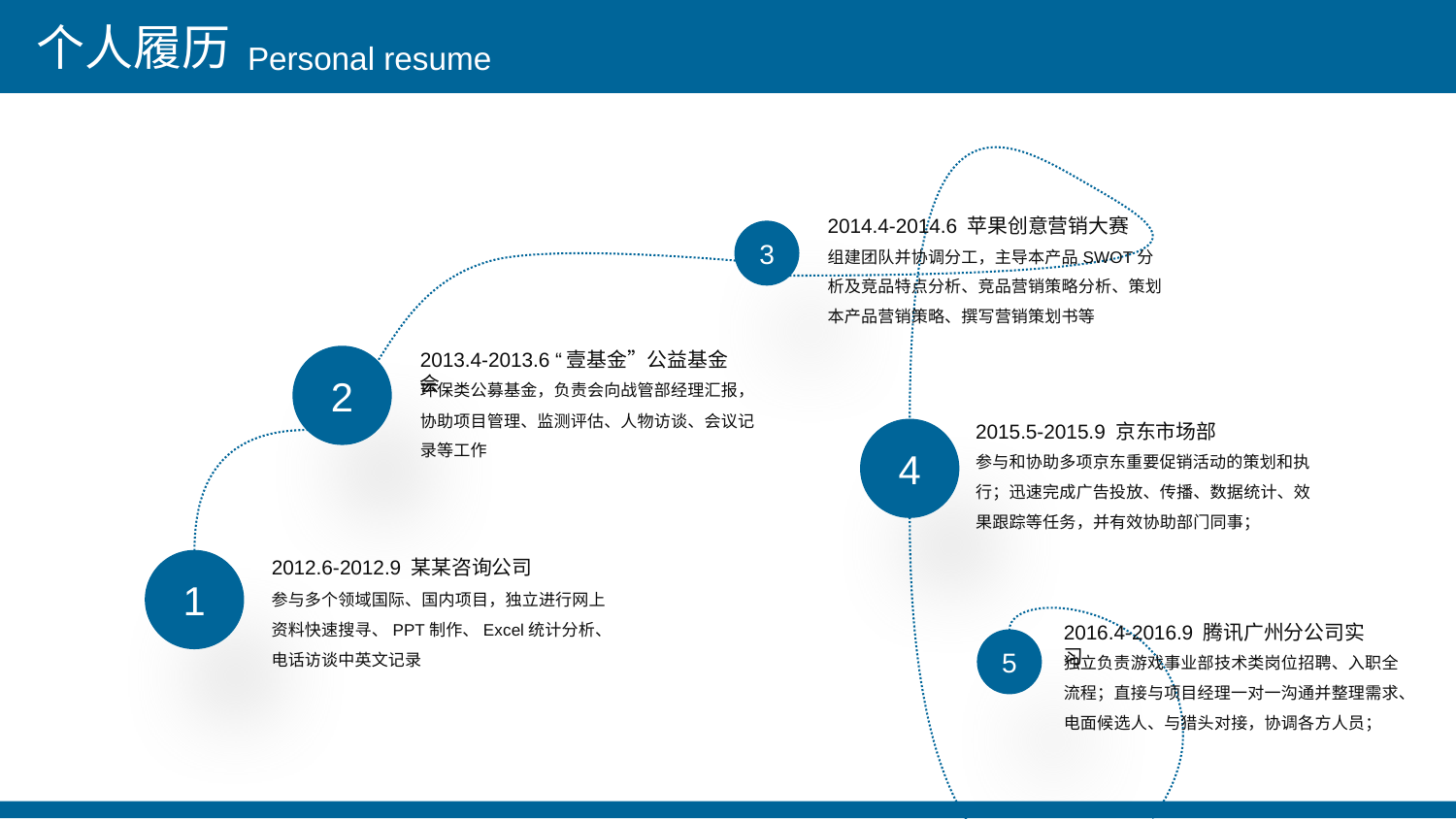

个人履历
Personal resume
2014.4-2014.6 苹果创意营销大赛
组建团队并协调分工，主导本产品SWOT分析及竞品特点分析、竞品营销策略分析、策划本产品营销策略、撰写营销策划书等
3

2013.4-2013.6 “壹基金”公益基金会
环保类公募基金，负责会向战管部经理汇报，协助项目管理、监测评估、人物访谈、会议记录等工作
2
2015.5-2015.9 京东市场部
参与和协助多项京东重要促销活动的策划和执行；迅速完成广告投放、传播、数据统计、效果跟踪等任务，并有效协助部门同事；
4
2012.6-2012.9 某某咨询公司
参与多个领域国际、国内项目，独立进行网上资料快速搜寻、PPT制作、Excel统计分析、电话访谈中英文记录
1
2016.4-2016.9 腾讯广州分公司实习
独立负责游戏事业部技术类岗位招聘、入职全流程；直接与项目经理一对一沟通并整理需求、电面候选人、与猎头对接，协调各方人员；
5